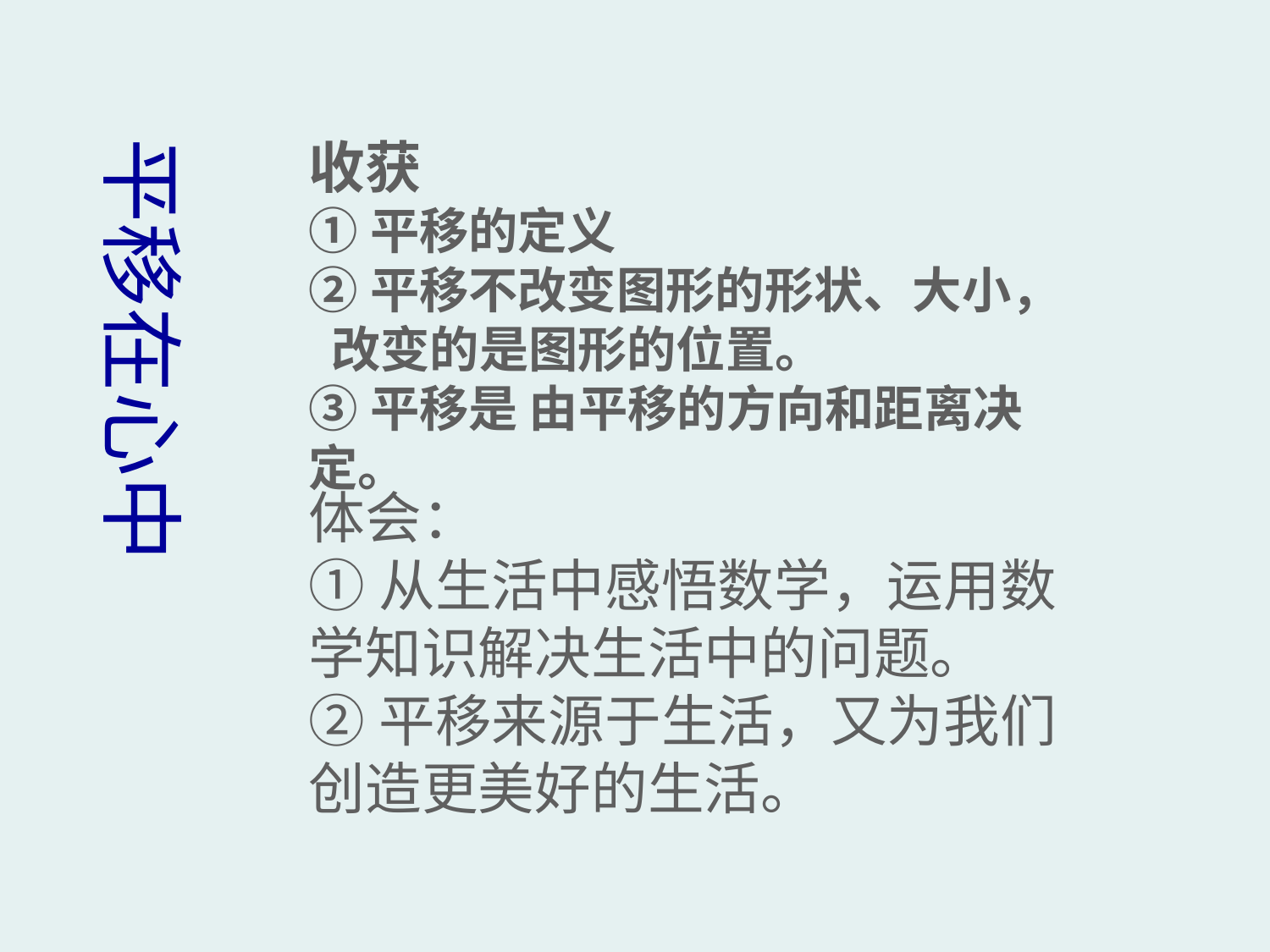

平移在心中
收获
①平移的定义
②平移不改变图形的形状、大小，       改变的是图形的位置。
③平移是 由平移的方向和距离决定。
体会：
①从生活中感悟数学，运用数学知识解决生活中的问题。
②平移来源于生活，又为我们创造更美好的生活。